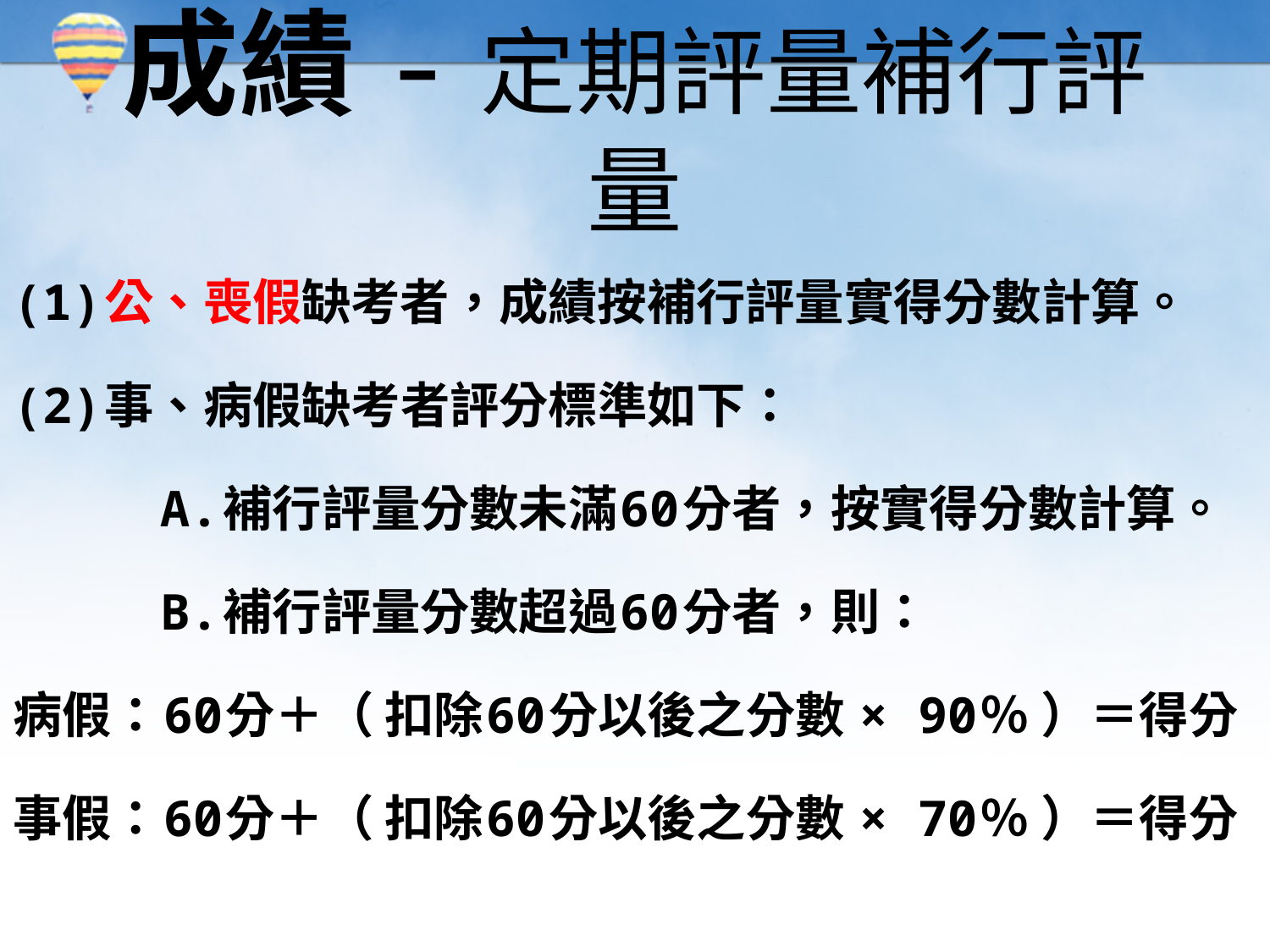

# 成績-定期評量補行評量
(1)公、喪假缺考者，成績按補行評量實得分數計算。
(2)事、病假缺考者評分標準如下：
     A.補行評量分數未滿60分者，按實得分數計算。
     B.補行評量分數超過60分者，則：
病假：60分＋（ 扣除60分以後之分數 × 90％ ）＝得分
事假：60分＋（ 扣除60分以後之分數 × 70％ ）＝得分